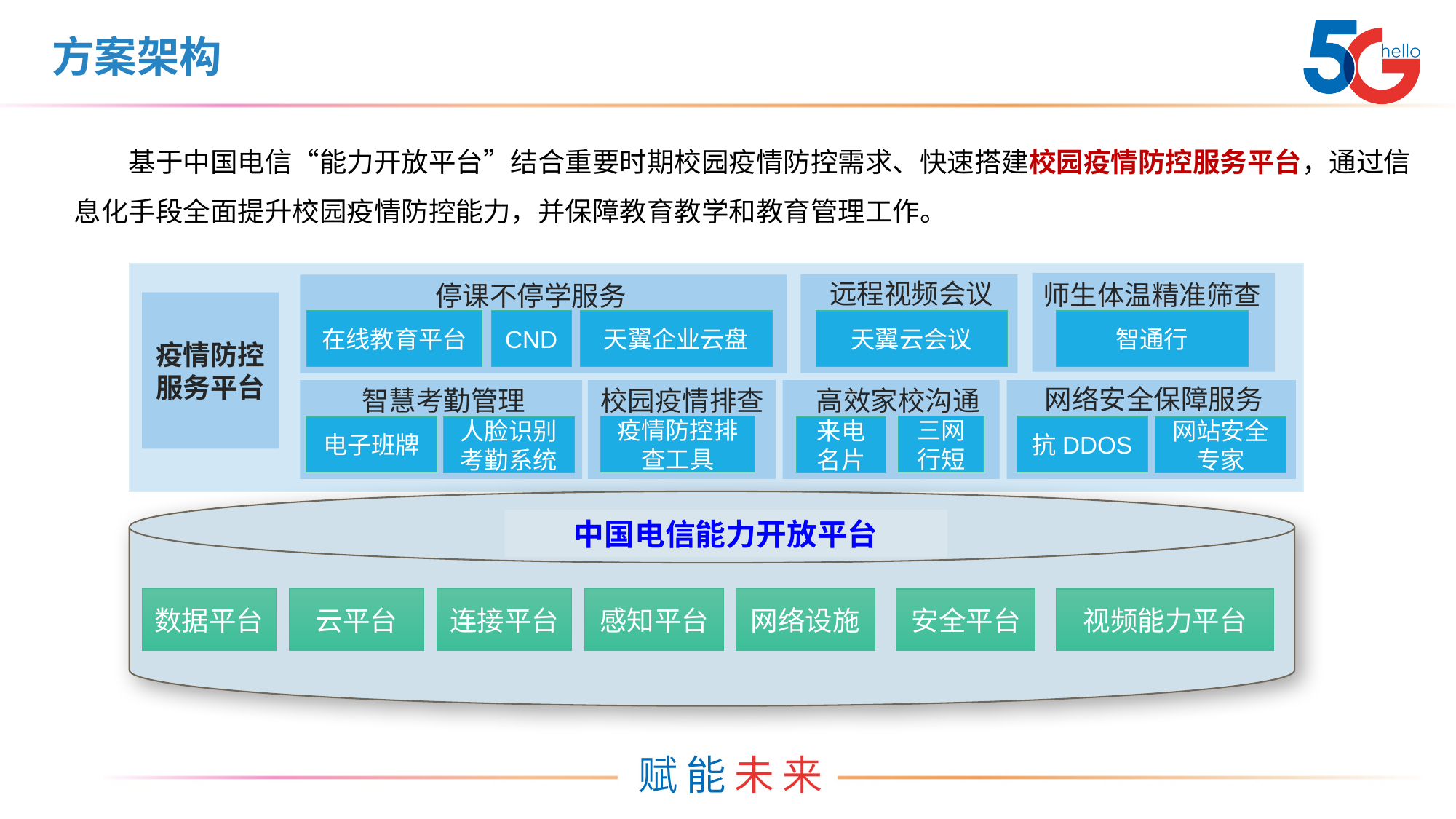

# 方案架构
基于中国电信“能力开放平台”结合重要时期校园疫情防控需求、快速搭建校园疫情防控服务平台，通过信息化手段全面提升校园疫情防控能力，并保障教育教学和教育管理工作。

远程视频会议

师生体温精准筛查
停课不停学服务

疫情防控服务平台
在线教育平台
CND
天翼企业云盘
天翼云会议
智通行
网络安全保障服务
智慧考勤管理
校园疫情排查
高效家校沟通

疫情防控排查工具
三网行短
电子班牌
抗DDOS
人脸识别考勤系统
来电名片
网站安全专家

中国电信能力开放平台
数据平台
云平台
连接平台
感知平台
网络设施
安全平台
视频能力平台